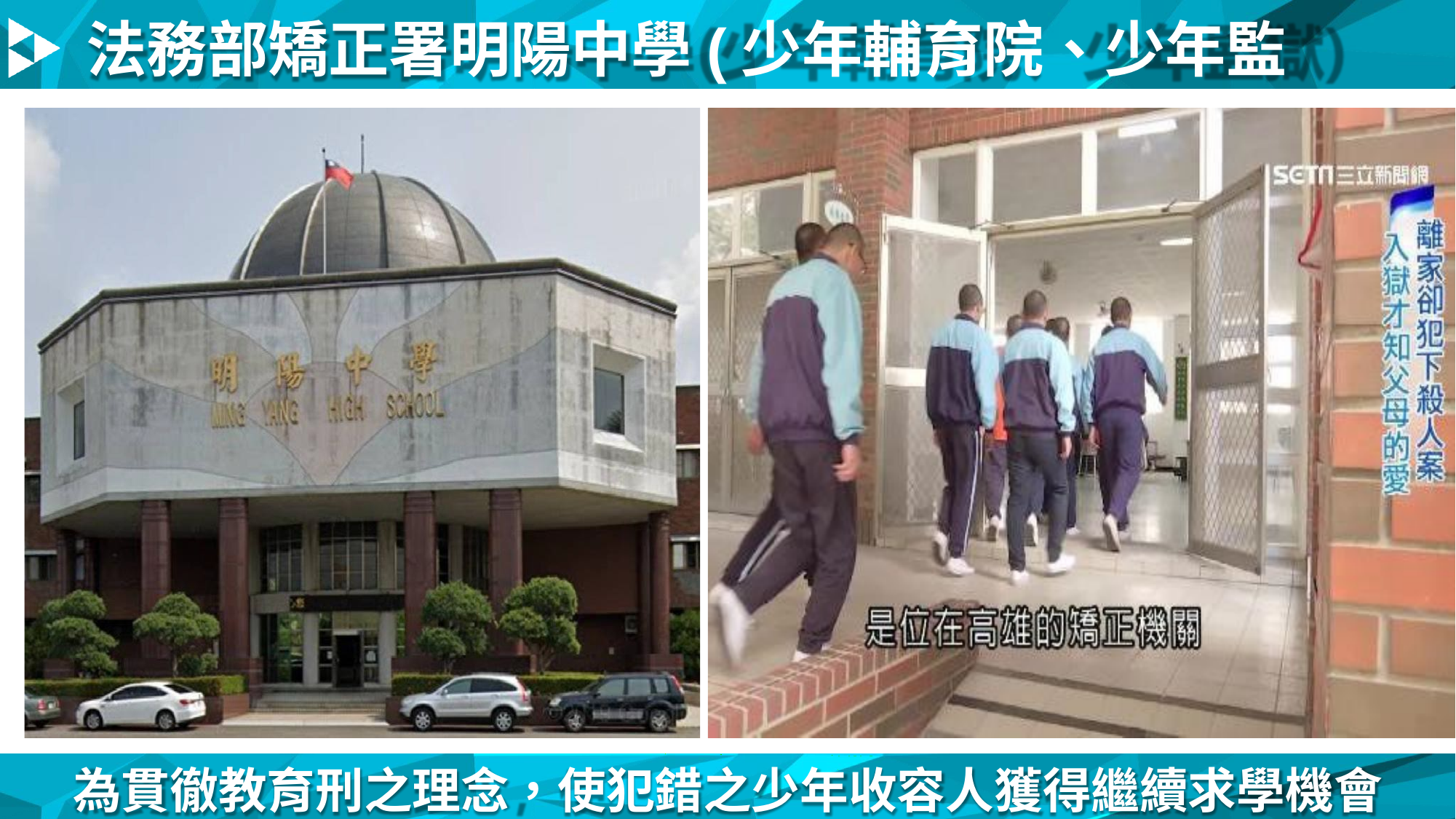

# 法務部矯正署明陽中學(少年輔育院、少年監獄)

為貫徹教育刑之理念，使犯錯之少年收容人獲得繼續求學機會